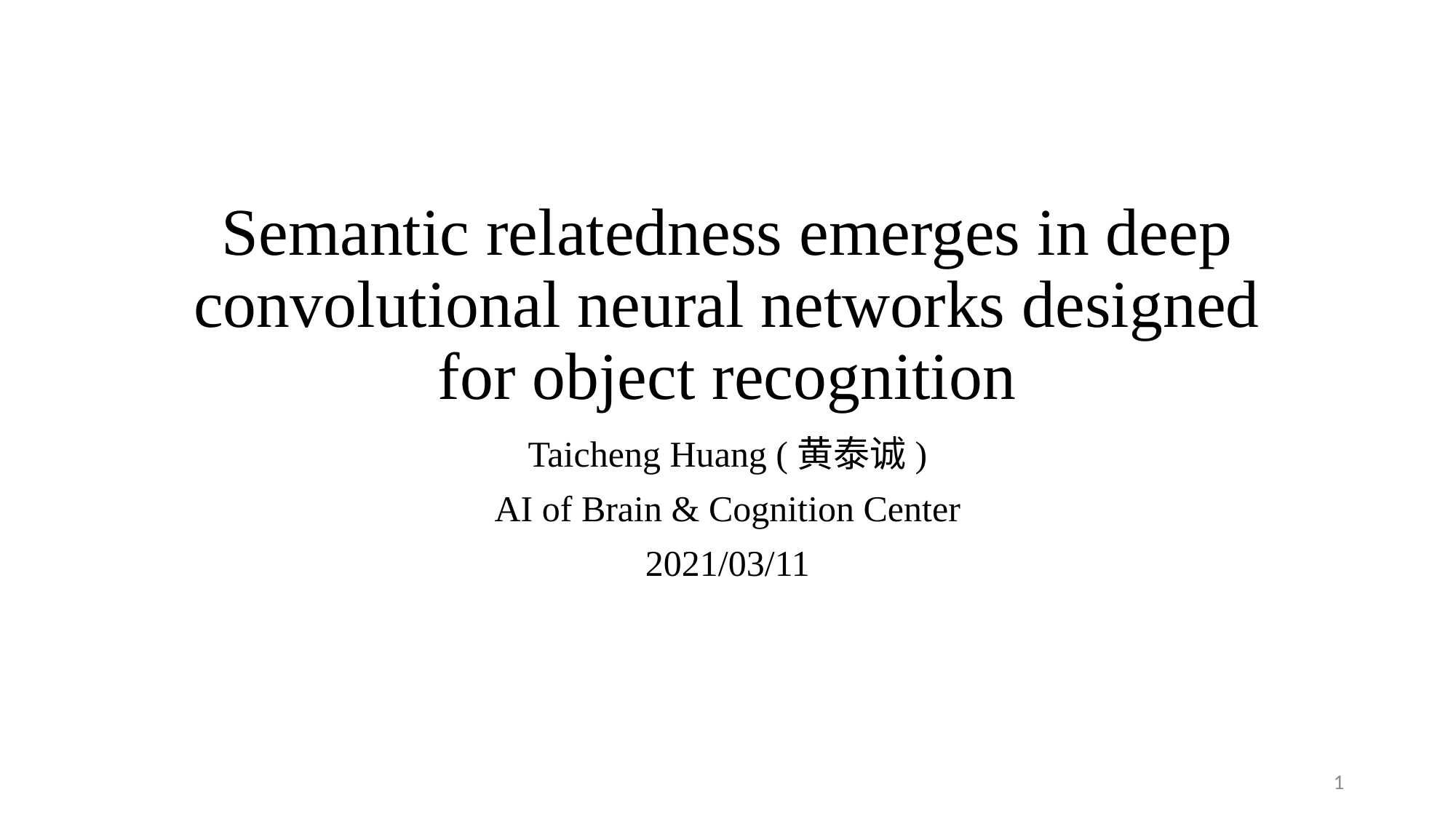

# Semantic relatedness emerges in deep convolutional neural networks designed for object recognition
Taicheng Huang (黄泰诚)
AI of Brain & Cognition Center
2021/03/11
1